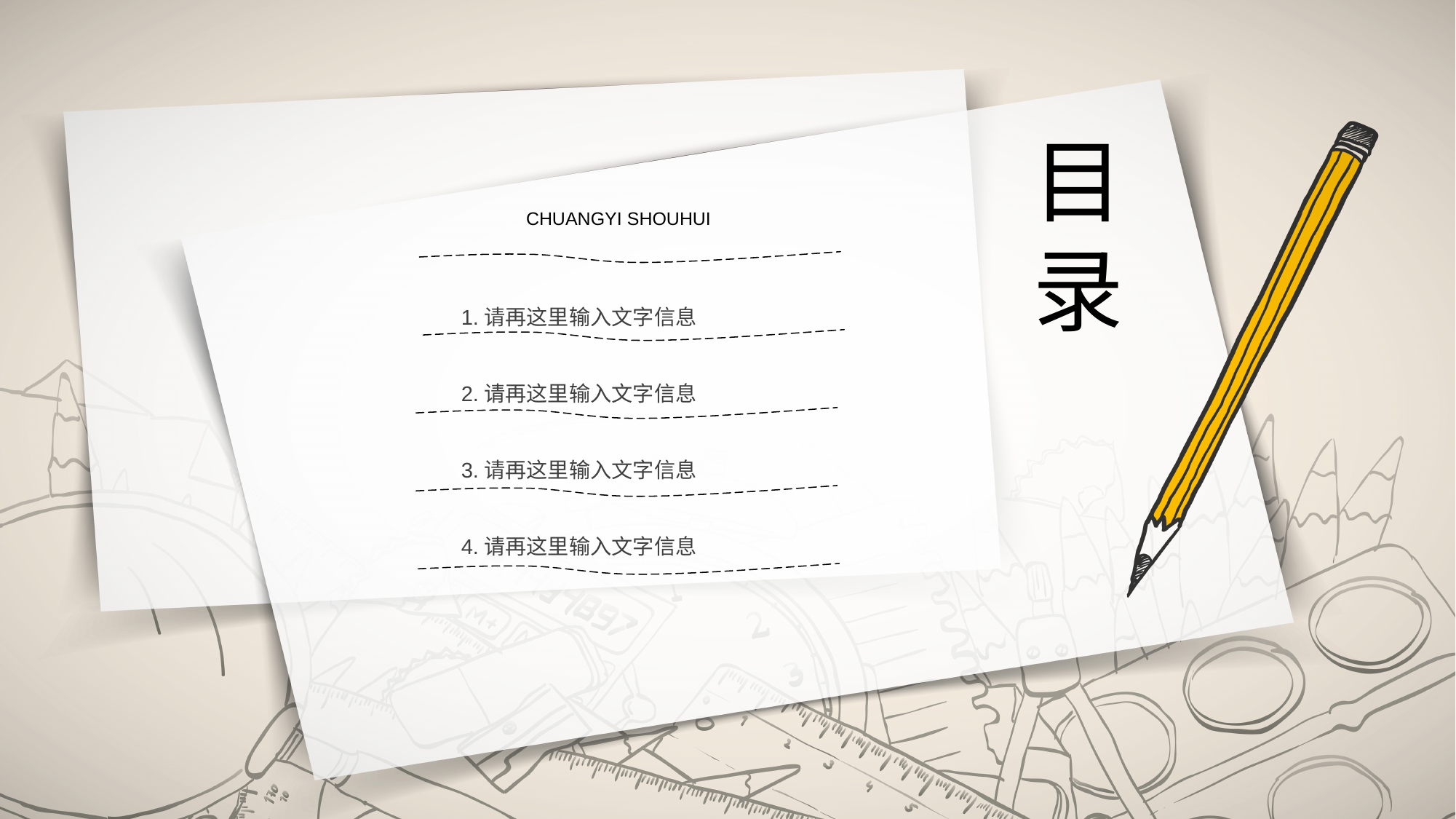

目录
CHUANGYI SHOUHUI
1.请再这里输入文字信息
2.请再这里输入文字信息
3.请再这里输入文字信息
4.请再这里输入文字信息